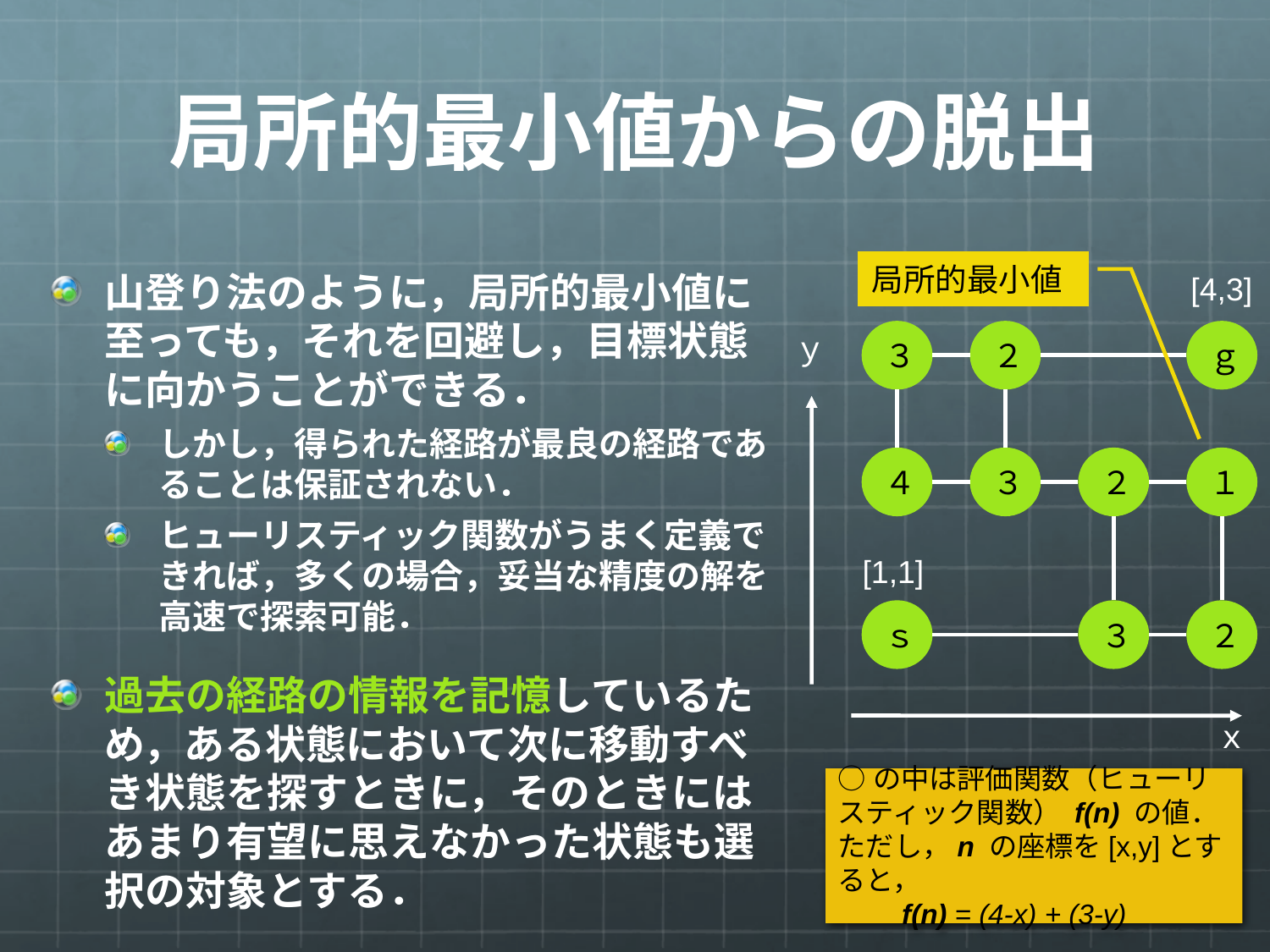

# 局所的最小値からの脱出
局所的最小値
山登り法のように，局所的最小値に至っても，それを回避し，目標状態に向かうことができる．
しかし，得られた経路が最良の経路であることは保証されない．
ヒューリスティック関数がうまく定義できれば，多くの場合，妥当な精度の解を高速で探索可能．
過去の経路の情報を記憶しているため，ある状態において次に移動すべき状態を探すときに，そのときにはあまり有望に思えなかった状態も選択の対象とする．
[4,3]
３
２
ｇ
ｙ

４
３
２
１
[1,1]
ｓ
３
２
ｘ

○の中は評価関数（ヒューリスティック関数） f(n) の値．ただし，n の座標を[x,y]とすると，
         f(n) = (4-x) + (3-y)